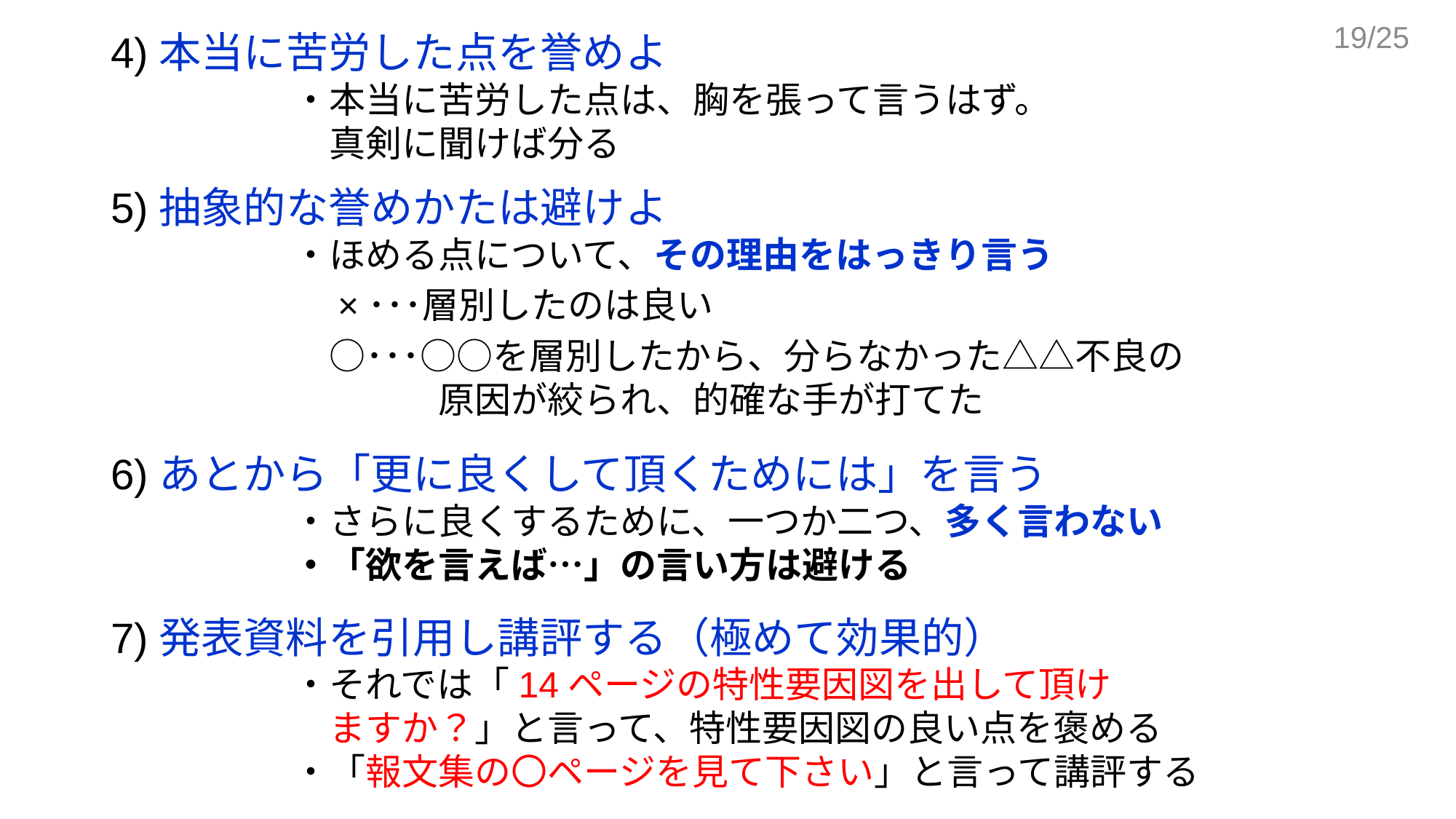

19/25
4)本当に苦労した点を誉めよ
　　　　　・本当に苦労した点は、胸を張って言うはず。
　　　　　　真剣に聞けば分る
5)抽象的な誉めかたは避けよ
　　　　　・ほめる点について、その理由をはっきり言う
　　　　　　×･･･層別したのは良い
　　　　　　○･･･○○を層別したから、分らなかった△△不良の
　　　　　　　　　原因が絞られ、的確な手が打てた
6)あとから「更に良くして頂くためには」を言う
　　　　　・さらに良くするために、一つか二つ、多く言わない
　　　　　・「欲を言えば…」の言い方は避ける
7)発表資料を引用し講評する（極めて効果的）
　　　　　・それでは「14ページの特性要因図を出して頂け
　　　　　　ますか？」と言って、特性要因図の良い点を褒める
　　　　　・「報文集の〇ページを見て下さい」と言って講評する